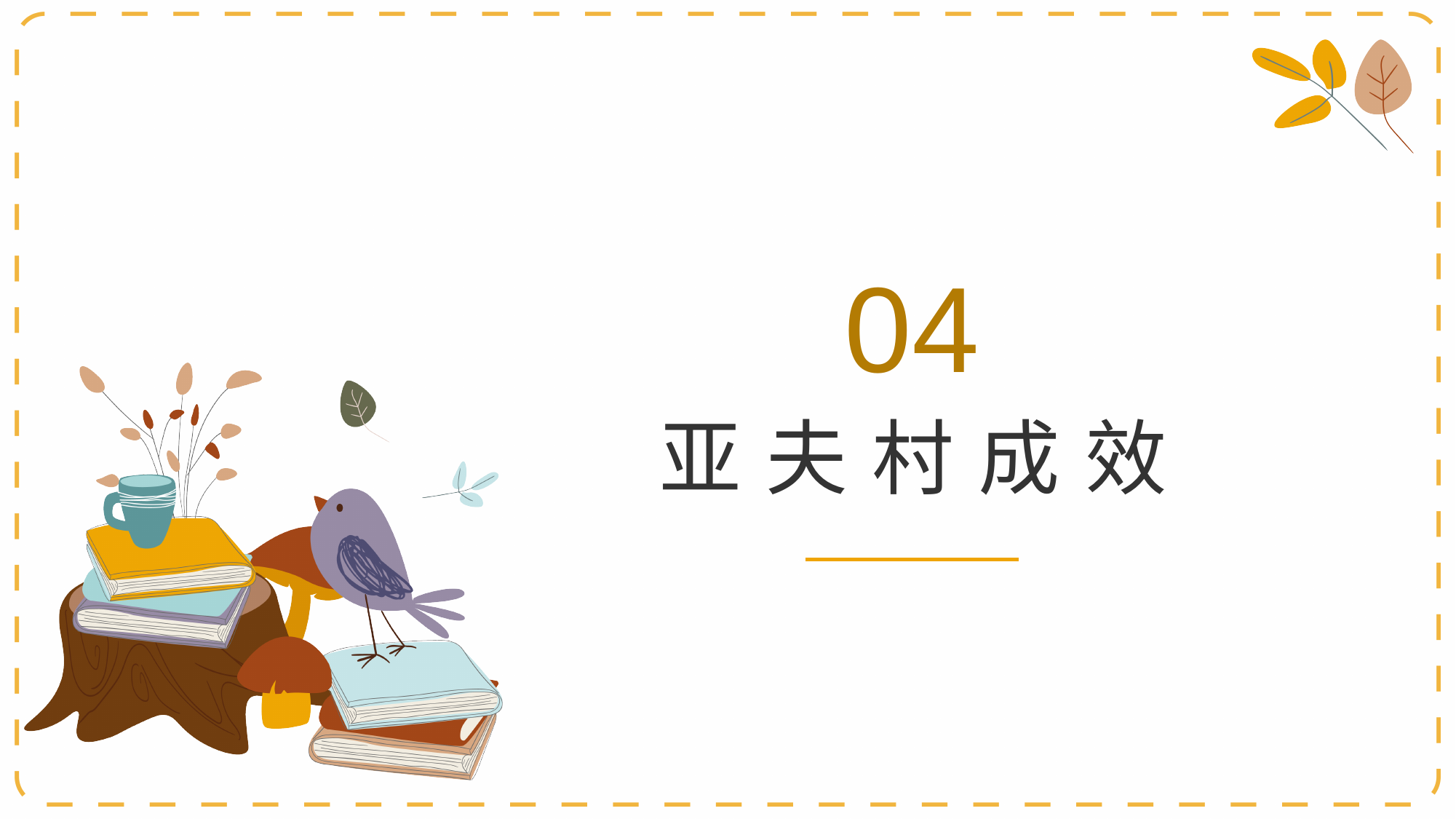

04
# 亚 夫 村 成 效